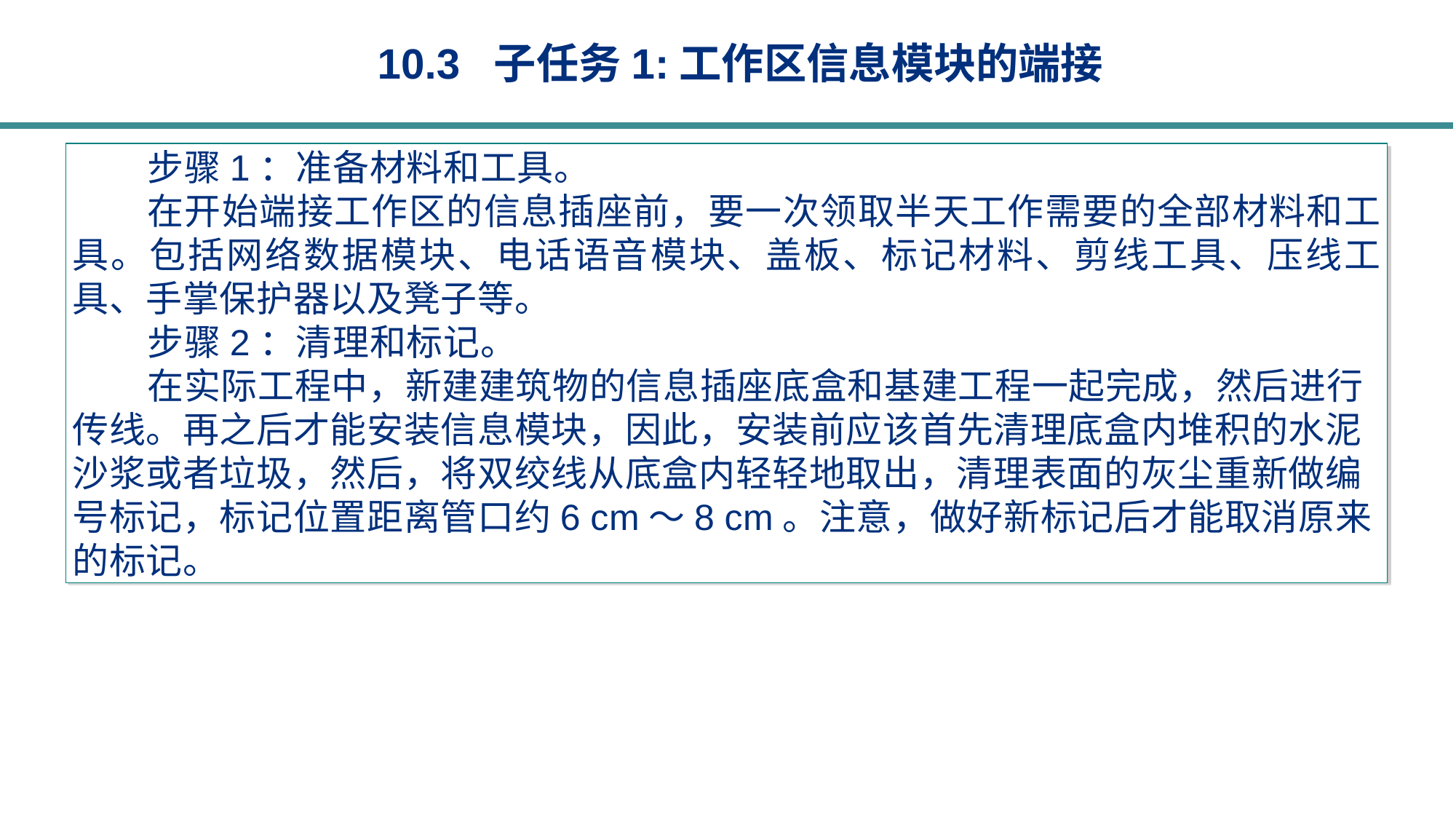

10.3  子任务1:工作区信息模块的端接
步骤1：准备材料和工具。
在开始端接工作区的信息插座前，要一次领取半天工作需要的全部材料和工具。包括网络数据模块、电话语音模块、盖板、标记材料、剪线工具、压线工具、手掌保护器以及凳子等。
步骤2：清理和标记。
在实际工程中，新建建筑物的信息插座底盒和基建工程一起完成，然后进行传线。再之后才能安装信息模块，因此，安装前应该首先清理底盒内堆积的水泥沙浆或者垃圾，然后，将双绞线从底盒内轻轻地取出，清理表面的灰尘重新做编号标记，标记位置距离管口约6 cm～8 cm。注意，做好新标记后才能取消原来的标记。